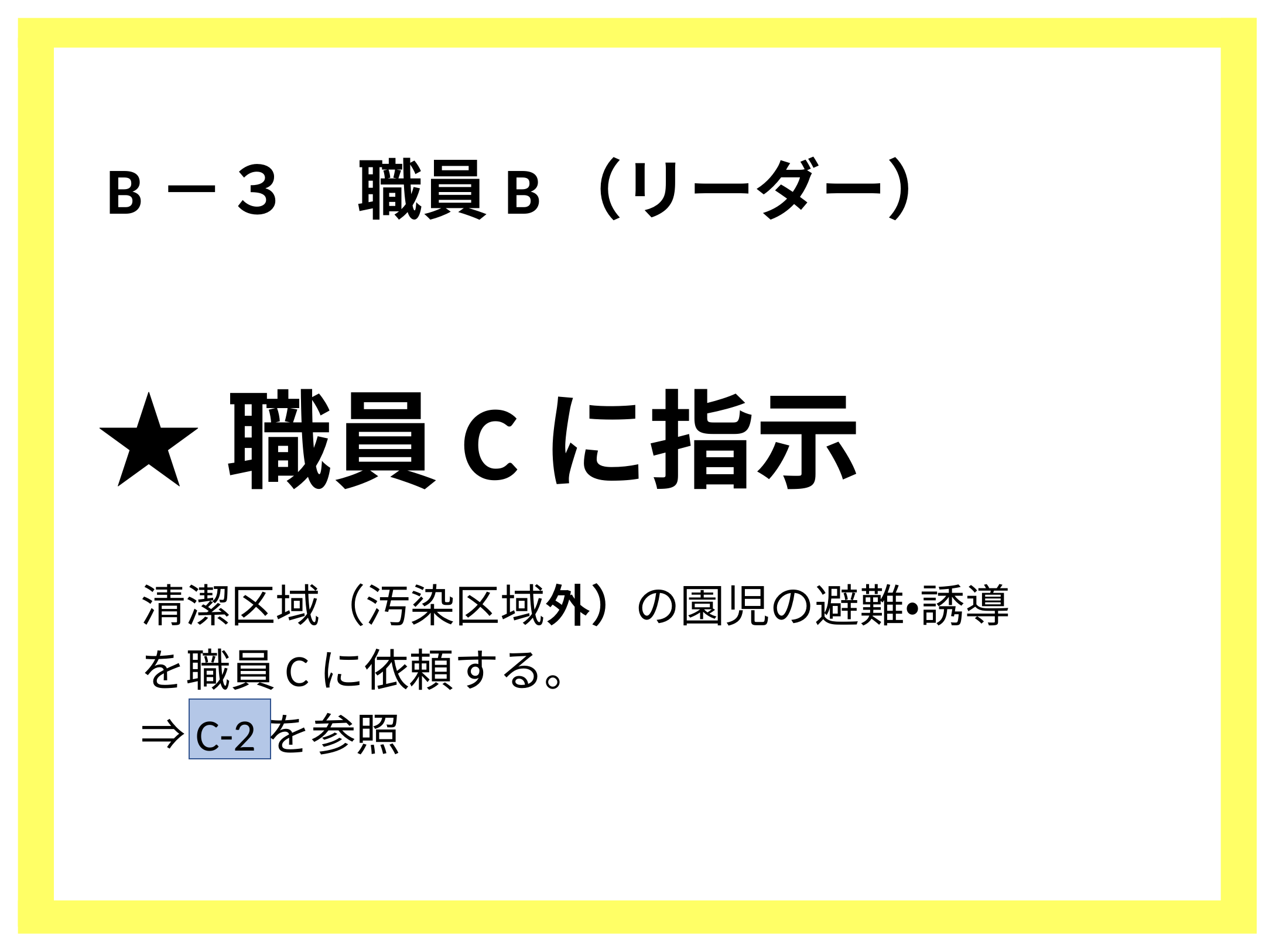

# B－３　職員B（リーダー）
★職員Cに指示

　清潔区域（汚染区域外）の園児の避難・誘導
　を職員Cに依頼する。
　⇒C-2を参照